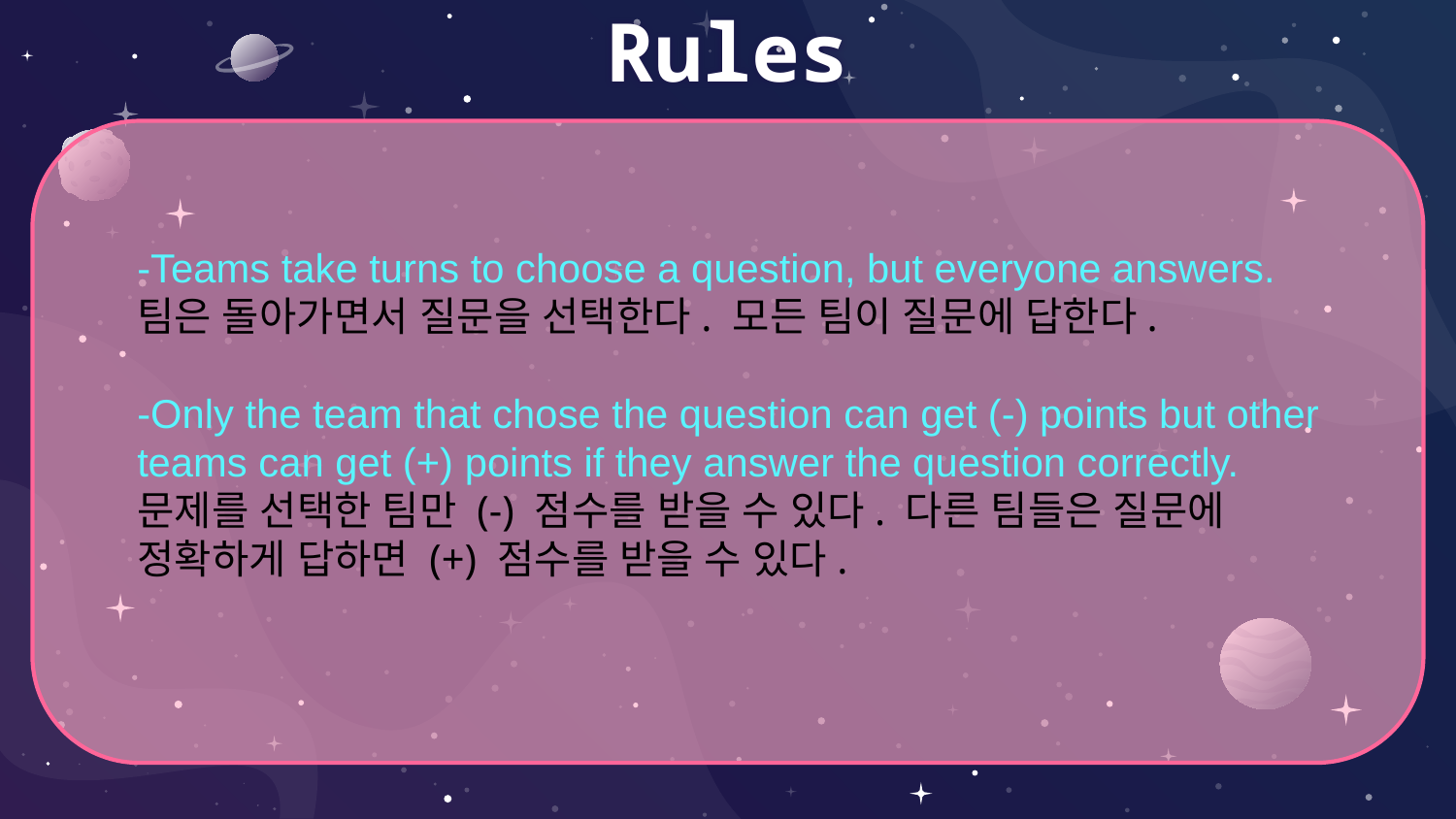

# Rules

-Teams take turns to choose a question, but everyone answers.
팀은 돌아가면서 질문을 선택한다. 모든 팀이 질문에 답한다.

-Only the team that chose the question can get (-) points but other teams can get (+) points if they answer the question correctly.
문제를 선택한 팀만 (-) 점수를 받을 수 있다. 다른 팀들은 질문에 정확하게 답하면 (+) 점수를 받을 수 있다.